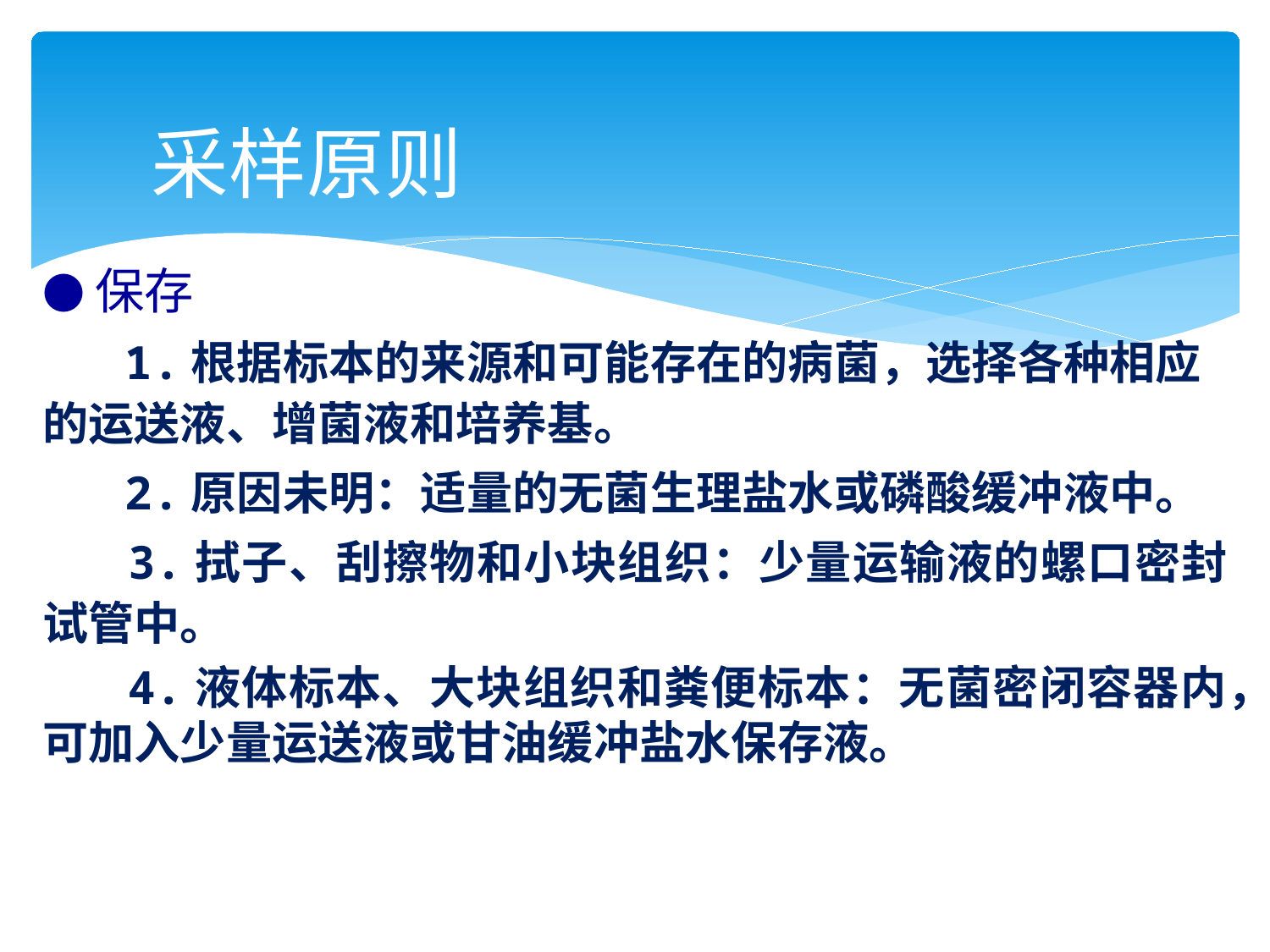

# 采样原则
●保存
   1.根据标本的来源和可能存在的病菌，选择各种相应的运送液、增菌液和培养基。
   2.原因未明：适量的无菌生理盐水或磷酸缓冲液中。
   3.拭子、刮擦物和小块组织：少量运输液的螺口密封试管中。
   4.液体标本、大块组织和粪便标本：无菌密闭容器内，可加入少量运送液或甘油缓冲盐水保存液。